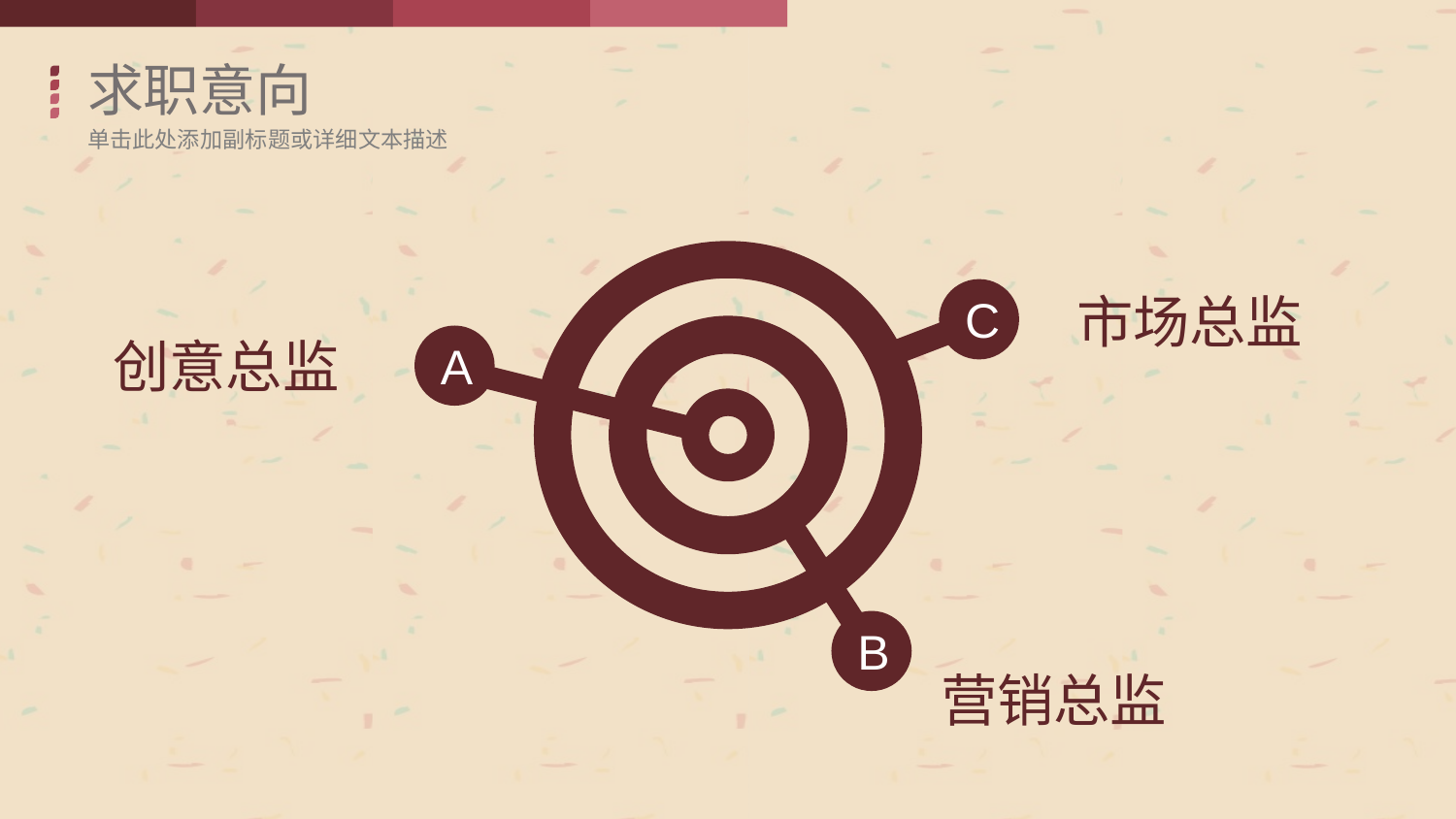

求职意向

单击此处添加副标题或详细文本描述

市场总监
C
创意总监

A

B
营销总监